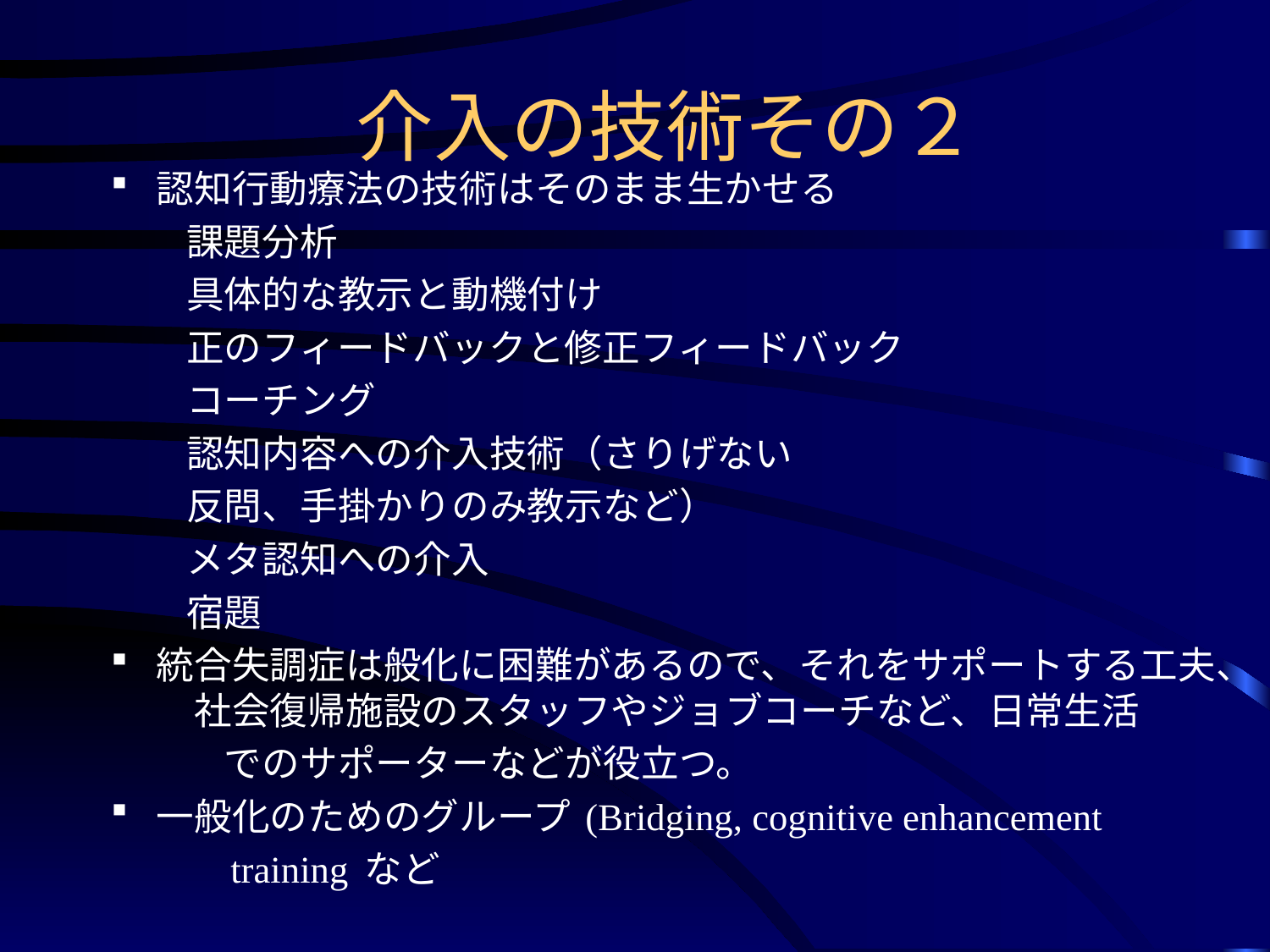

介入の技術その２
認知行動療法の技術はそのまま生かせる
　　課題分析
　　具体的な教示と動機付け
　　正のフィードバックと修正フィードバック
　　コーチング
　　認知内容への介入技術（さりげない
　　反問、手掛かりのみ教示など）
　　メタ認知への介入
　　宿題
統合失調症は般化に困難があるので、それをサポートする工夫、　社会復帰施設のスタッフやジョブコーチなど、日常生活
　　　でのサポーターなどが役立つ。
一般化のためのグループ (Bridging, cognitive enhancement
　　　training など